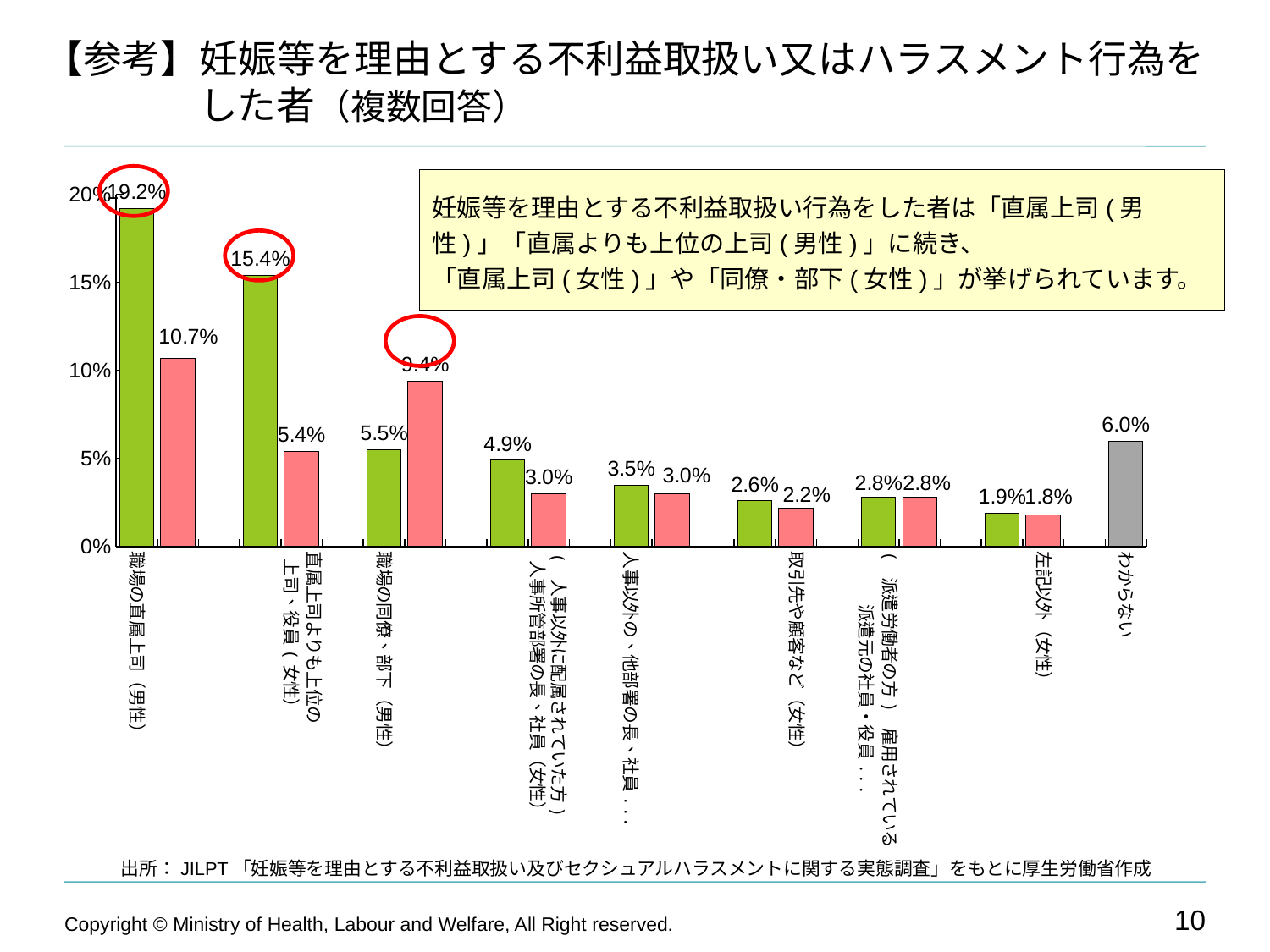

【参考】妊娠等を理由とする不利益取扱い又はハラスメント行為をした者（複数回答）

### Chart

| Category |  |
|---|---|
| 職場の直属上司（男性） | 0.192 |
| 職場の直属上司（女性） | 0.107 |
|  | None |
| 直属上司よりも上位の
上司、役員(男性） | 0.154 |
| 直属上司よりも上位の
上司、役員(女性） | 0.054 |
|  | None |
| 職場の同僚、部下（男性） | 0.055 |
| 職場の同僚、部下（女性） | 0.094 |
|  | None |
| ( 人事以外に配属されていた方)
 人事所管部署の長、社員（男性） | 0.049 |
| ( 人事以外に配属されていた方)
 人事所管部署の長、社員（女性） | 0.03 |
|  | None |
| 人事以外の、他部署の長、社員（男性） | 0.035 |
| 人事以外の、他部署の長、社員（女性） | 0.03 |
|  | None |
| 取引先や顧客など（男性） | 0.026 |
| 取引先や顧客など（女性） | 0.022 |
|  | None |
| ( 派遣労働者の方) 雇用されている
派遣元の社員・役員（男性） | 0.028 |
| ( 派遣労働者の方) 雇用されている
派遣元の社員・役員（女性） | 0.028 |
|  | None |
| 左記以外（男性） | 0.019 |
| 左記以外（女性） | 0.018 |
|  | None |
| わからない | 0.06 |
妊娠等を理由とする不利益取扱い行為をした者は「直属上司(男性)」「直属よりも上位の上司(男性)」に続き、
「直属上司(女性)」や「同僚・部下(女性)」が挙げられています。
出所：JILPT「妊娠等を理由とする不利益取扱い及びセクシュアルハラスメントに関する実態調査」をもとに厚生労働省作成
10